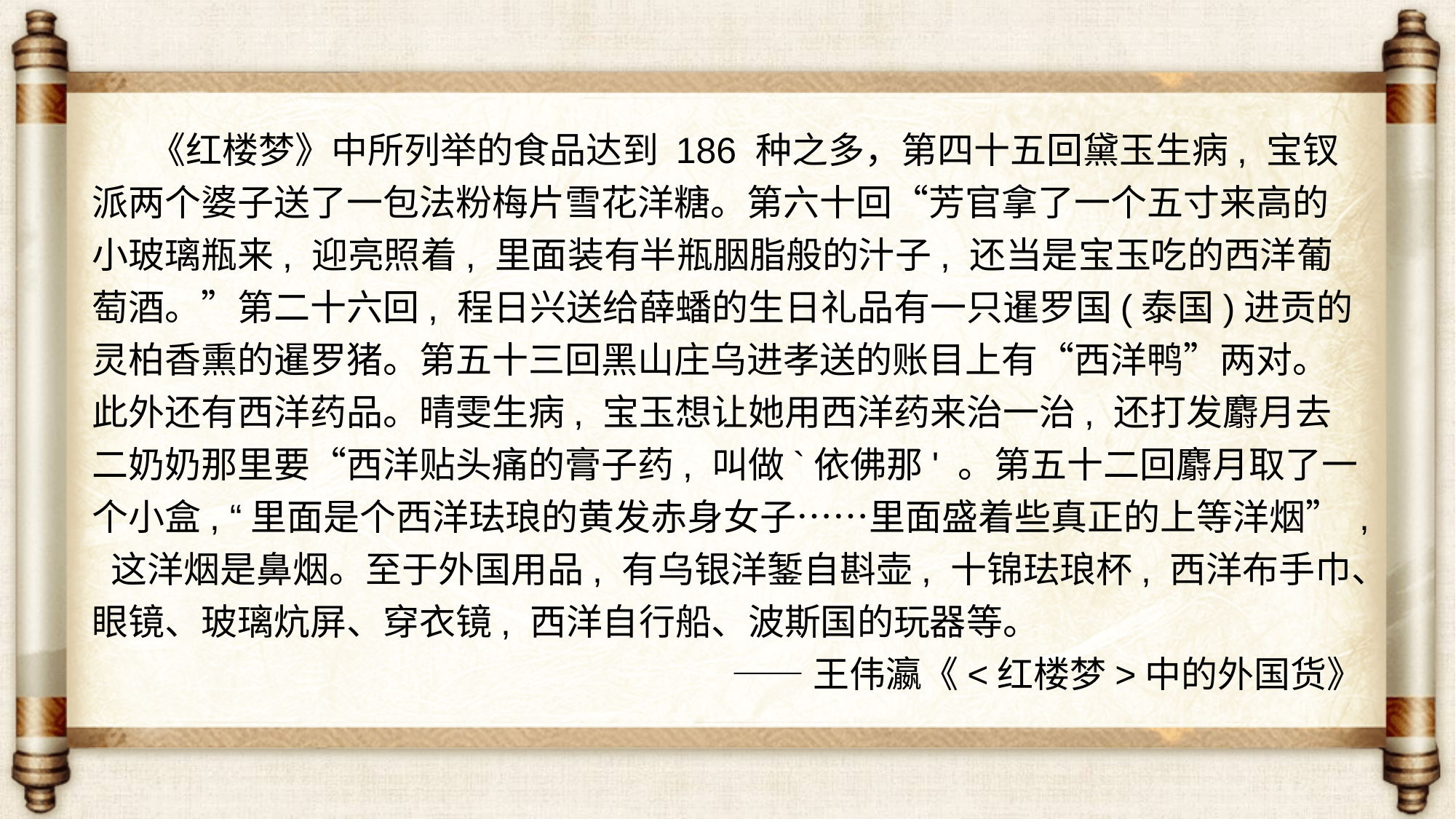

《红楼梦》中所列举的食品达到 186 种之多，第四十五回黛玉生病, 宝钗派两个婆子送了一包法粉梅片雪花洋糖。第六十回“芳官拿了一个五寸来高的小玻璃瓶来, 迎亮照着, 里面装有半瓶胭脂般的汁子, 还当是宝玉吃的西洋葡萄酒。”第二十六回, 程日兴送给薛蟠的生日礼品有一只暹罗国(泰国)进贡的灵柏香熏的暹罗猪。第五十三回黑山庄乌进孝送的账目上有“西洋鸭”两对。此外还有西洋药品。晴雯生病, 宝玉想让她用西洋药来治一治, 还打发麝月去二奶奶那里要“西洋贴头痛的膏子药, 叫做`依佛那' 。第五十二回麝月取了一个小盒, “里面是个西洋珐琅的黄发赤身女子……里面盛着些真正的上等洋烟” , 这洋烟是鼻烟。至于外国用品, 有乌银洋錾自斟壶, 十锦珐琅杯, 西洋布手巾、眼镜、玻璃炕屏、穿衣镜, 西洋自行船、波斯国的玩器等。
——王伟瀛《<红楼梦>中的外国货》